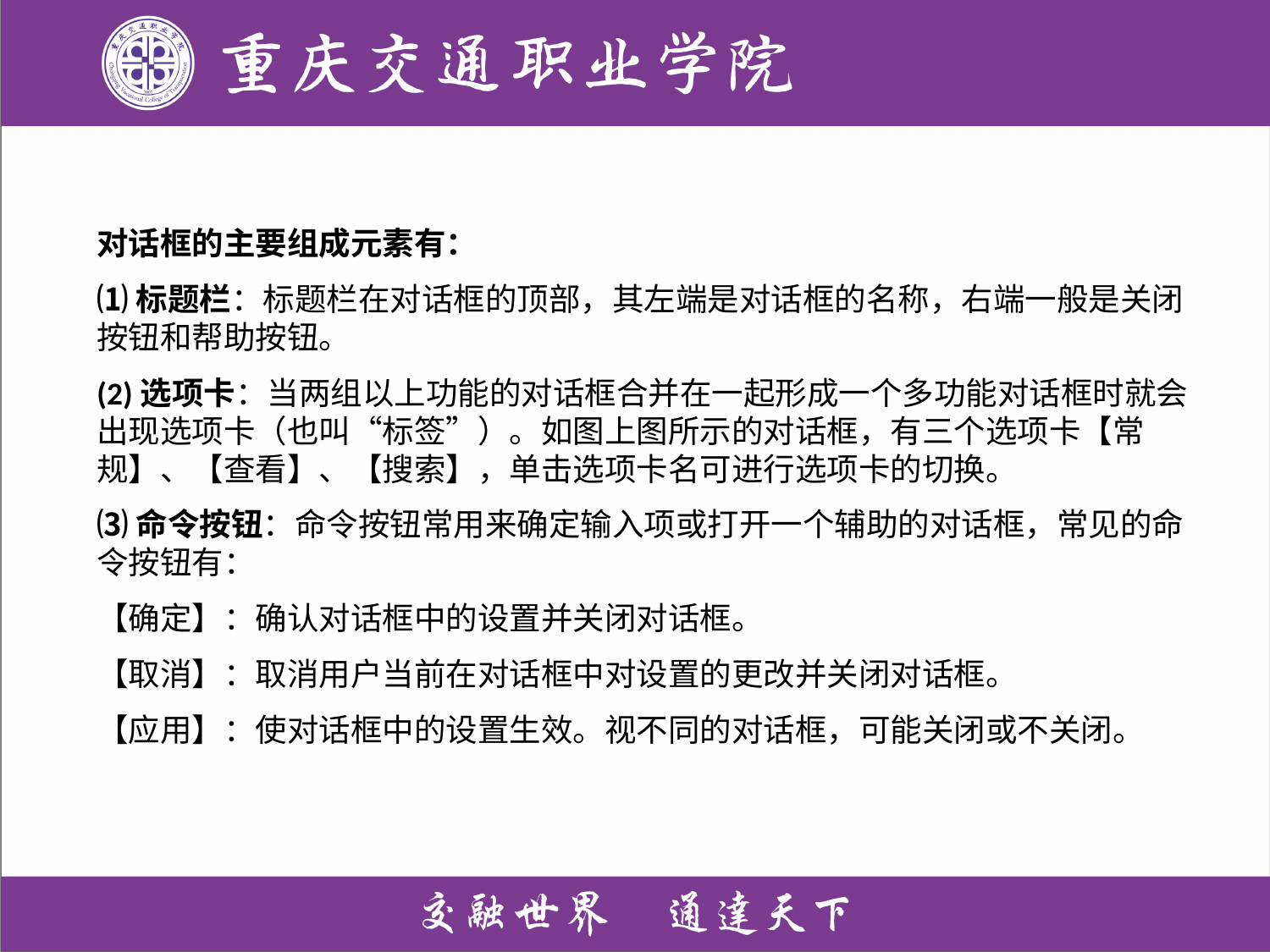

对话框的主要组成元素有：
⑴标题栏：标题栏在对话框的顶部，其左端是对话框的名称，右端一般是关闭按钮和帮助按钮。
(2)选项卡：当两组以上功能的对话框合并在一起形成一个多功能对话框时就会出现选项卡（也叫“标签”）。如图上图所示的对话框，有三个选项卡【常规】、【查看】、【搜索】，单击选项卡名可进行选项卡的切换。
⑶命令按钮：命令按钮常用来确定输入项或打开一个辅助的对话框，常见的命令按钮有：
【确定】：确认对话框中的设置并关闭对话框。
【取消】：取消用户当前在对话框中对设置的更改并关闭对话框。
【应用】：使对话框中的设置生效。视不同的对话框，可能关闭或不关闭。